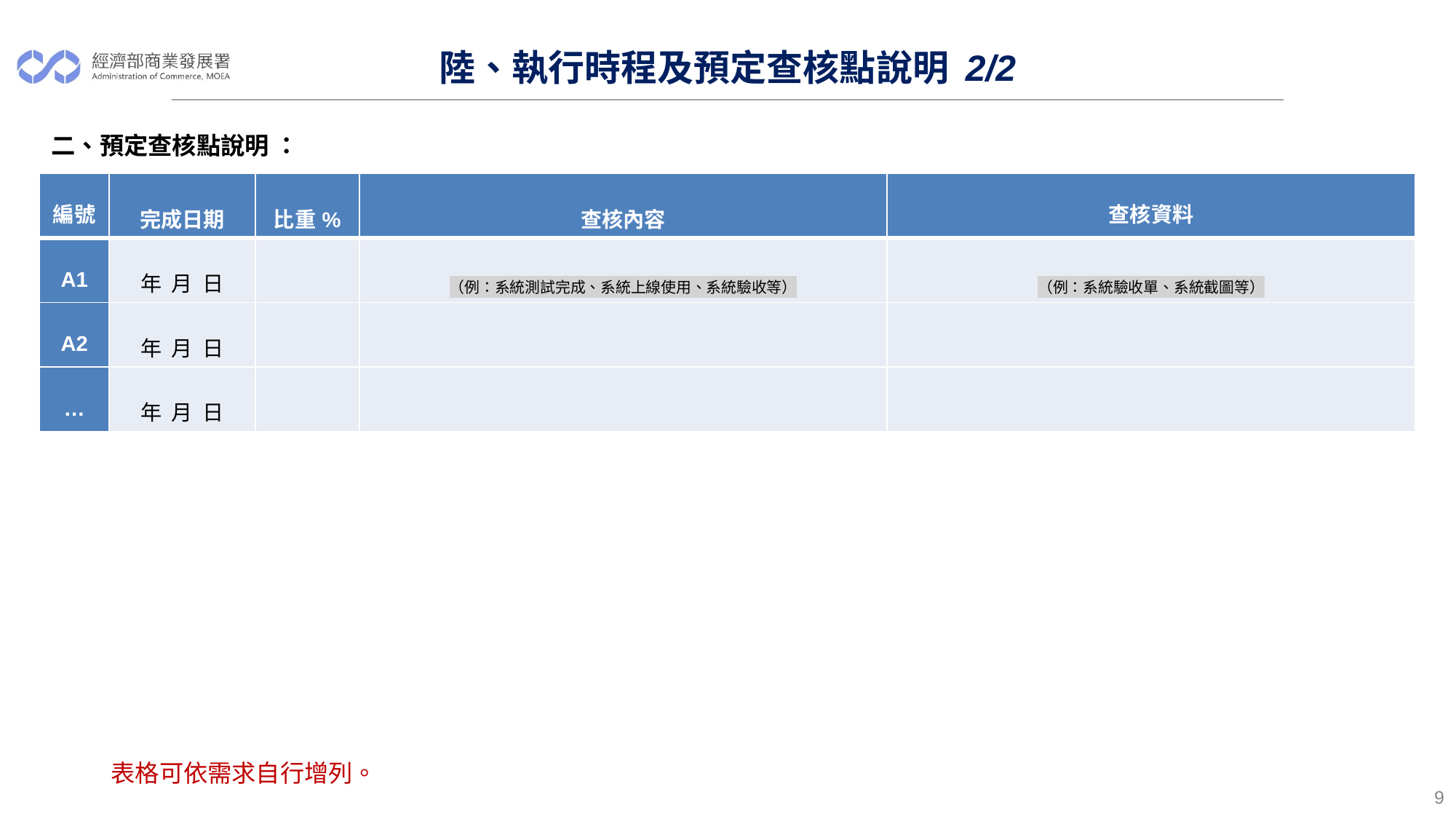

# 陸、執行時程及預定查核點說明 2/2
二、預定查核點說明 ：
| 編號 | 完成日期 | 比重% | 查核內容 | 查核資料 |
| --- | --- | --- | --- | --- |
| A1 | 年 月 日 |  | （例：系統測試完成、系統上線使用、系統驗收等） | （例：系統驗收單、系統截圖等） |
| A2 | 年 月 日 |  |  |  |
| … | 年 月 日 |  |  |  |
表格可依需求自行增列。
9